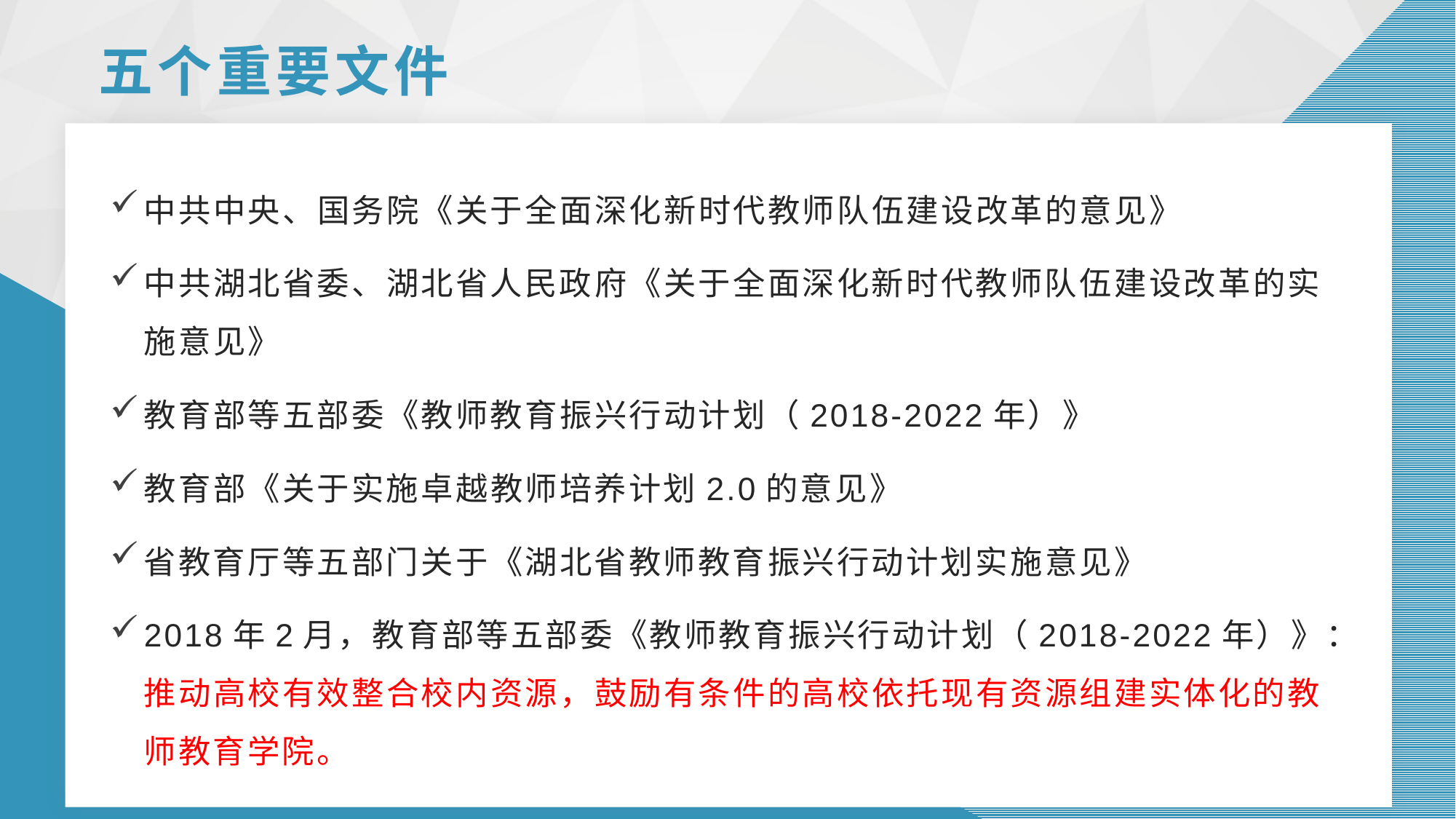

五个重要文件

中共中央、国务院《关于全面深化新时代教师队伍建设改革的意见》
中共湖北省委、湖北省人民政府《关于全面深化新时代教师队伍建设改革的实施意见》
教育部等五部委《教师教育振兴行动计划（2018-2022年）》
教育部《关于实施卓越教师培养计划2.0的意见》
省教育厅等五部门关于《湖北省教师教育振兴行动计划实施意见》
2018年2月，教育部等五部委《教师教育振兴行动计划（2018-2022年）》：推动高校有效整合校内资源，鼓励有条件的高校依托现有资源组建实体化的教师教育学院。